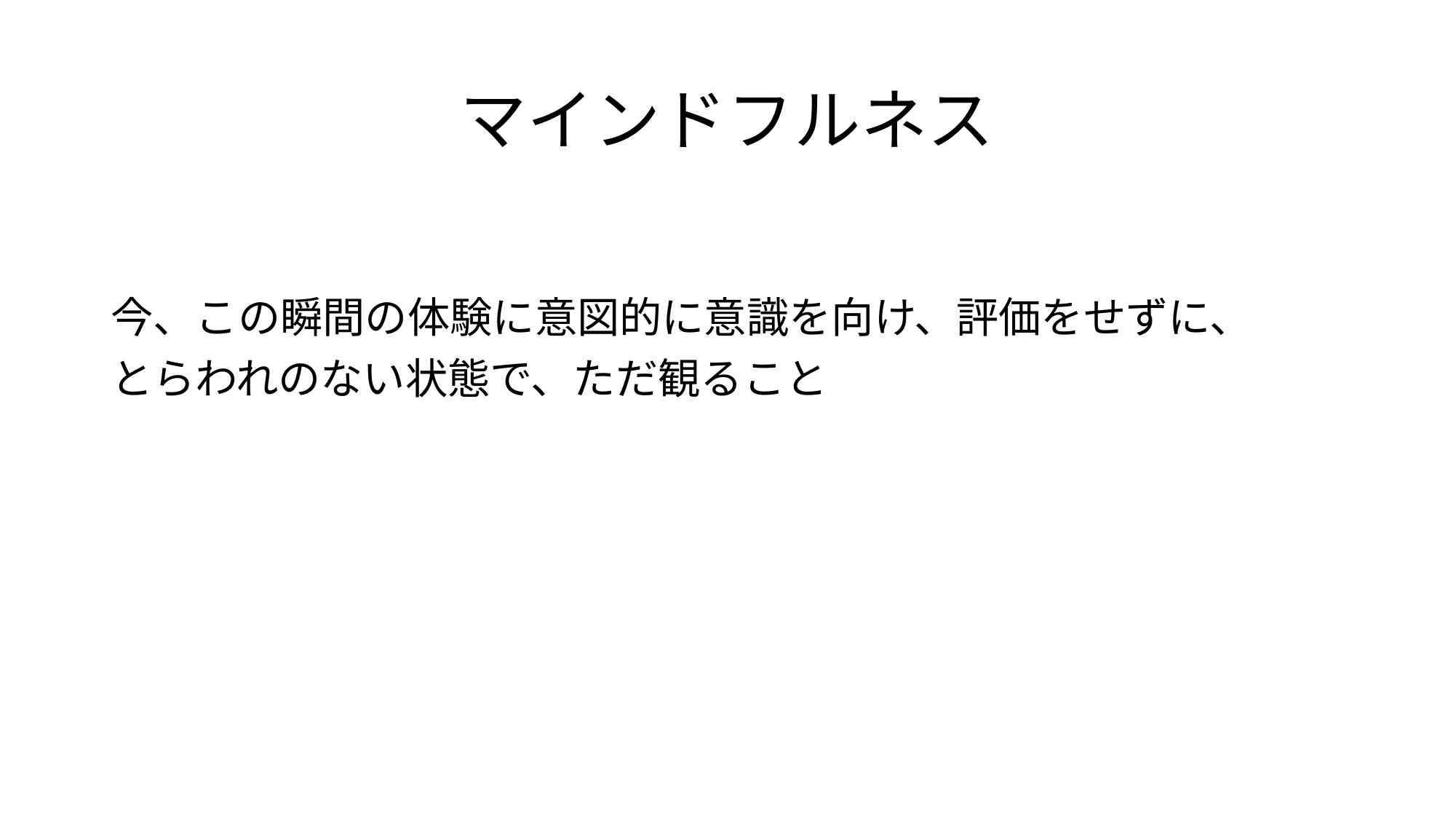

# マインドフルネス
今、この瞬間の体験に意図的に意識を向け、評価をせずに、
とらわれのない状態で、ただ観ること